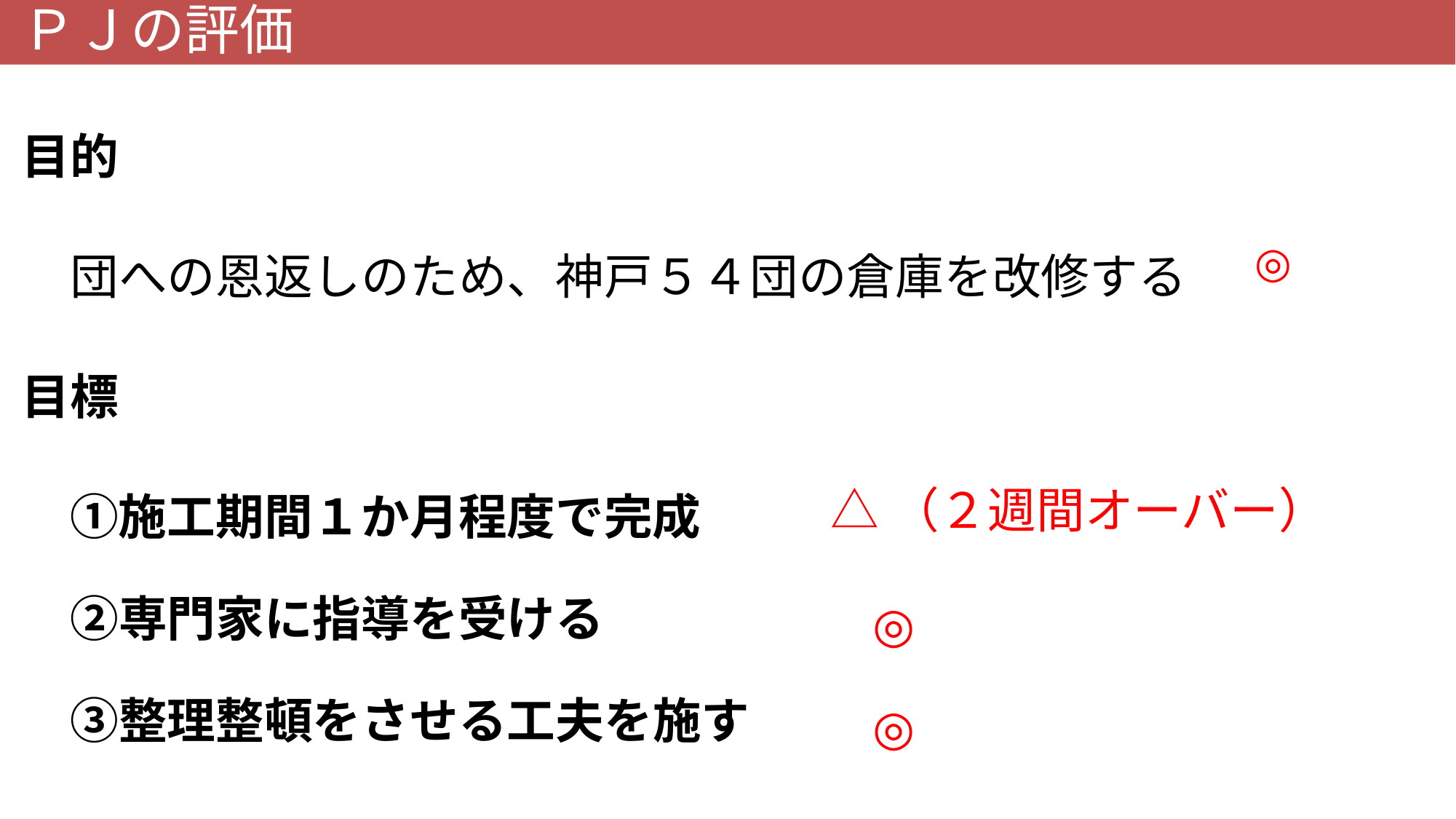

# ＰＪの評価
目的
　団への恩返しのため、神戸５４団の倉庫を改修する
目標
　①施工期間１か月程度で完成
　②専門家に指導を受ける
　③整理整頓をさせる工夫を施す
◎
△（２週間オーバー）
◎
◎